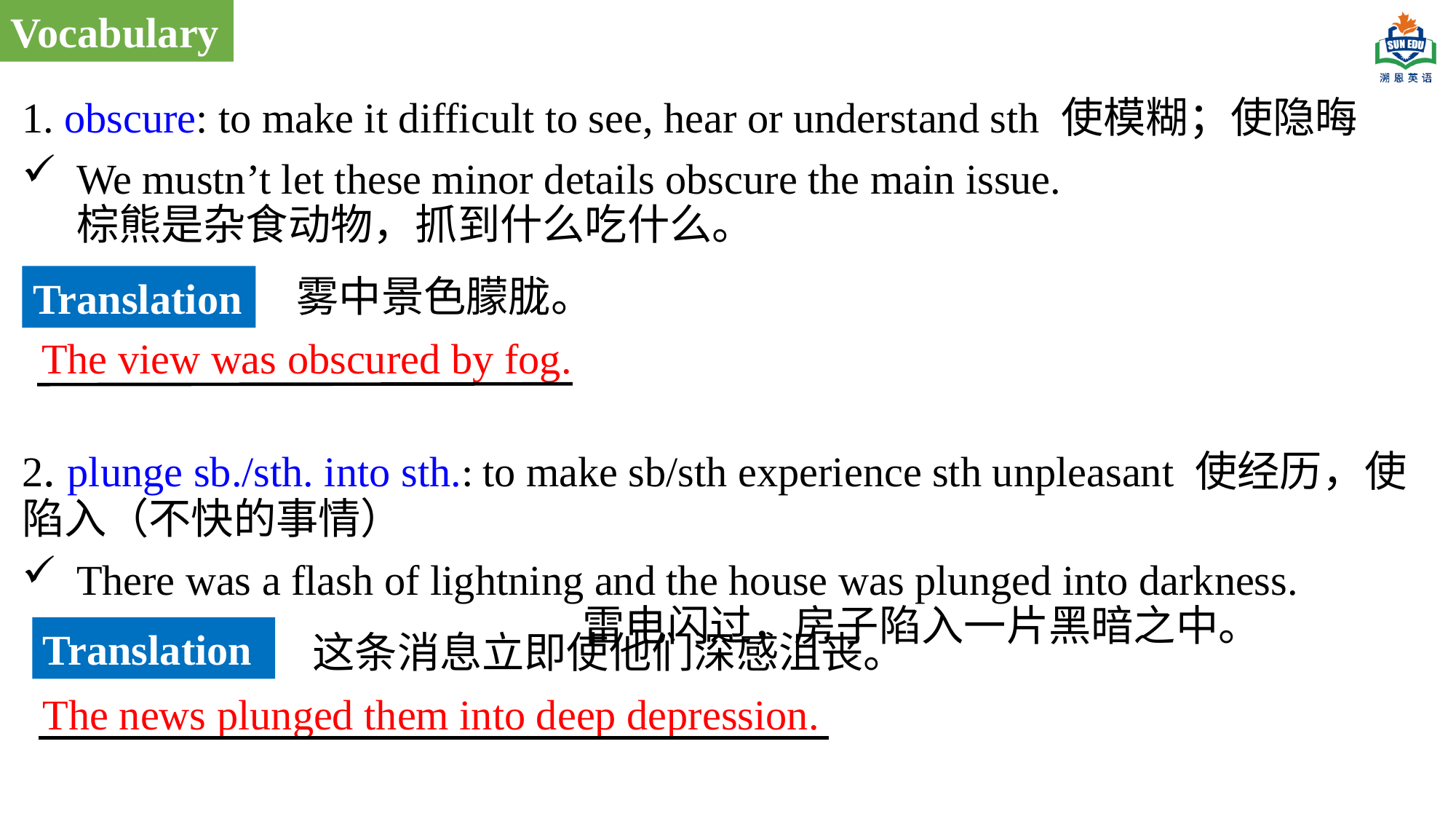

Vocabulary
1. obscure: to make it difficult to see, hear or understand sth 使模糊；使隐晦
We mustn’t let these minor details obscure the main issue.                                   棕熊是杂食动物，抓到什么吃什么。

2. plunge sb./sth. into sth.: to make sb/sth experience sth unpleasant 使经历，使陷入（不快的事情）
There was a flash of lightning and the house was plunged into darkness.                                                           雷电闪过，房子陷入一片黑暗之中。
雾中景色朦胧。
Translation
The view was obscured by fog.
Translation
这条消息立即使他们深感沮丧。
The news plunged them into deep depression.